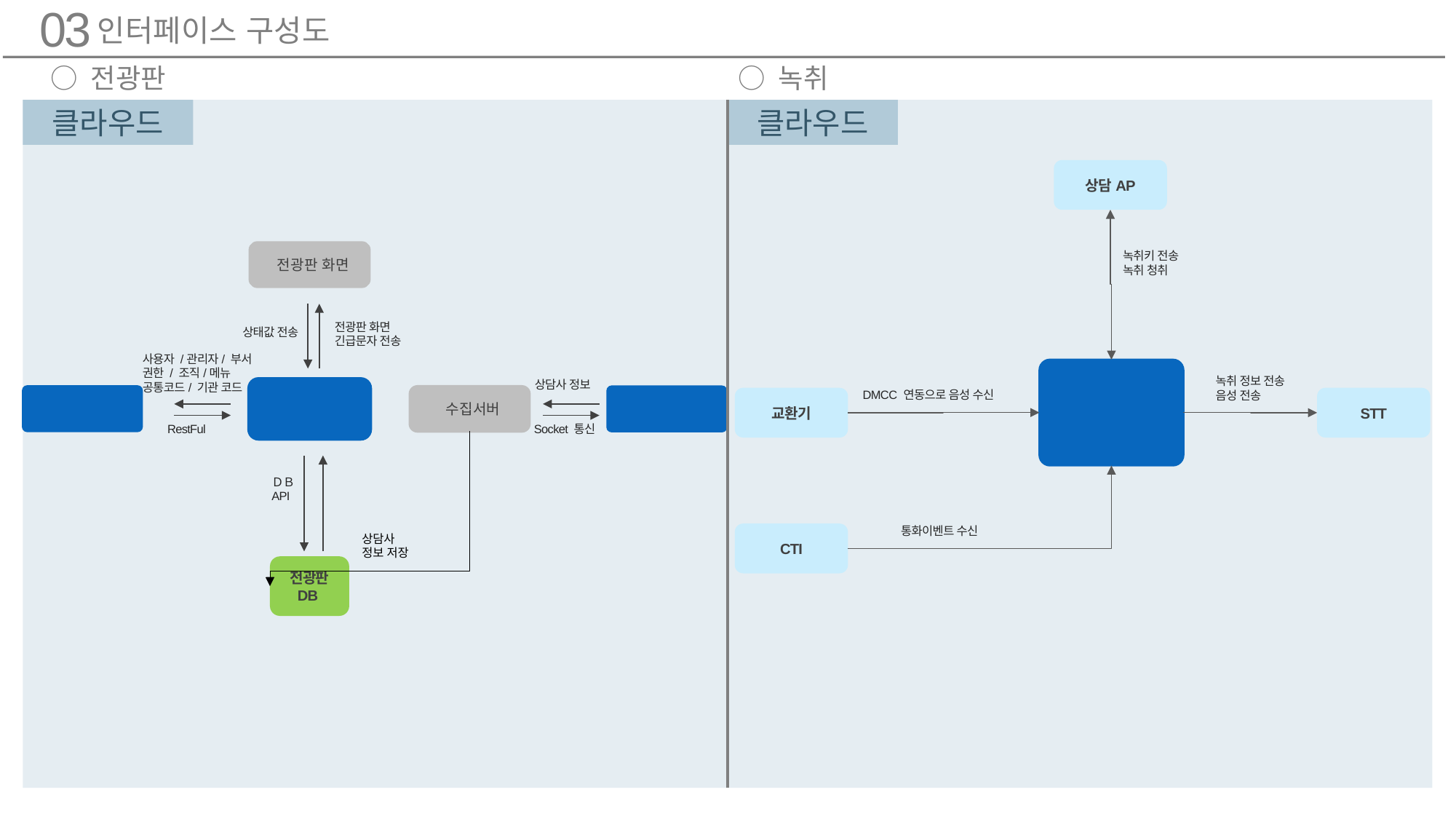

03
인터페이스 구성도
○ 전광판
○ 녹취

클라우드

클라우드
상담AP
전광판 화면
녹취키 전송
녹취 청취
전광판 화면
긴급문자 전송
상태값 전송
사용자 /관리자/ 부서
권한 / 조직/메뉴
공통코드/ 기관 코드
녹취
녹취 정보 전송
음성 전송
상담사 정보
전광판 서버
IPCC
CTI 서버
수집서버
DMCC 연동으로 음성 수신
교환기
STT
RestFul
Socket 통신
ＤＢ
API
CTI
통화이벤트 수신
상담사 정보 저장
전광판 DB